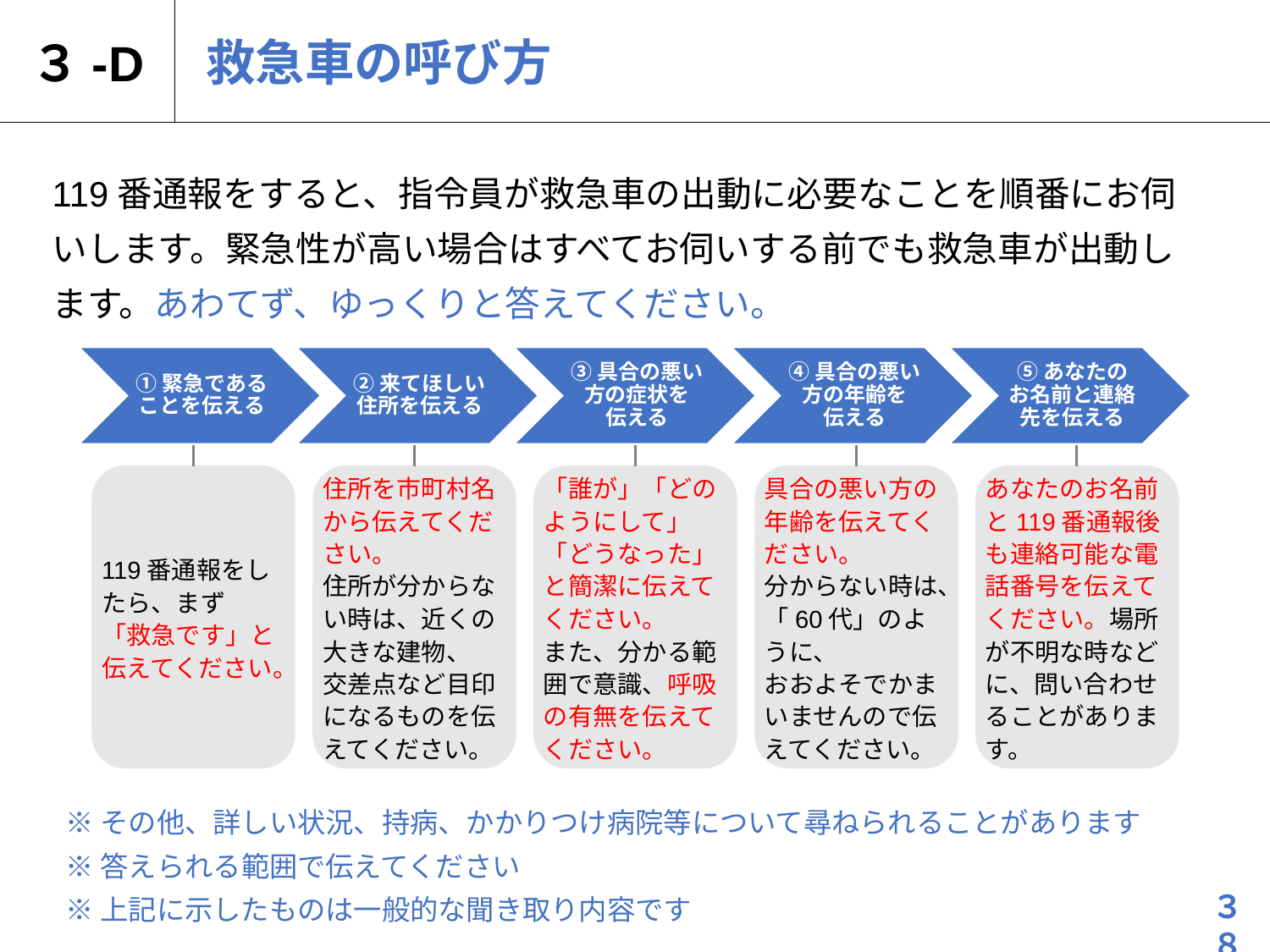

３-D
# 救急車の呼び方
119番通報をすると、指令員が救急車の出動に必要なことを順番にお伺いします。緊急性が高い場合はすべてお伺いする前でも救急車が出動します。あわてず、ゆっくりと答えてください。
①緊急であることを伝える
②来てほしい住所を伝える
③具合の悪い方の症状を
伝える
④具合の悪い方の年齢を
伝える
⑤あなたの
お名前と連絡先を伝える
119番通報をしたら、まず
「救急です」と
伝えてください。
住所を市町村名から伝えてください。
住所が分からない時は、近くの大きな建物、
交差点など目印になるものを伝えてください。
「誰が」「どのようにして」「どうなった」と簡潔に伝えてください。
また、分かる範囲で意識、呼吸の有無を伝えてください。
具合の悪い方の年齢を伝えてください。
分からない時は、「60代」のように、
おおよそでかまいませんので伝えてください。
あなたのお名前と119番通報後も連絡可能な電話番号を伝えてください。場所が不明な時などに、問い合わせることがあります。
※その他、詳しい状況、持病、かかりつけ病院等について尋ねられることがあります
※答えられる範囲で伝えてください
※上記に示したものは一般的な聞き取り内容です
３８